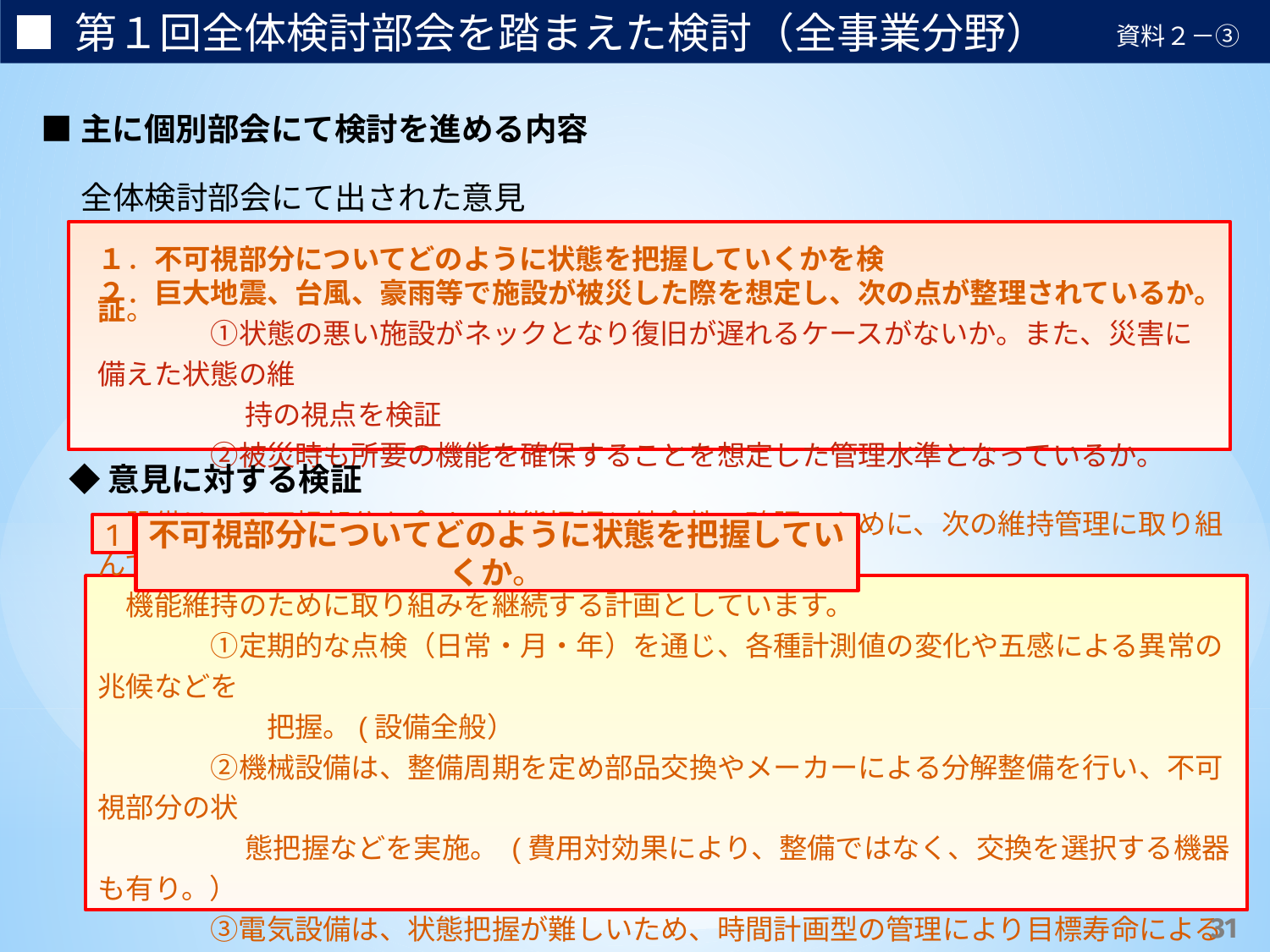

■ 第１回全体検討部会を踏まえた検討（全事業分野）
資料２－③

■主に個別部会にて検討を進める内容
全体検討部会にて出された意見
１．不可視部分についてどのように状態を把握していくかを検証。

２．巨大地震、台風、豪雨等で施設が被災した際を想定し、次の点が整理されているか。
　　　　①状態の悪い施設がネックとなり復旧が遅れるケースがないか。また、災害に備えた状態の維
　　　　　 持の視点を検証
　　　　②被災時も所要の機能を確保することを想定した管理水準となっているか。

◆意見に対する検証
不可視部分についてどのように状態を把握していくか。
1
　設備は、不可視部分を含めて状態把握と健全性の確認のために、次の維持管理に取り組んでおり、
　機能維持のために取り組みを継続する計画としています。
　　　　①定期的な点検（日常・月・年）を通じ、各種計測値の変化や五感による異常の兆候などを
　　　　　　把握。(設備全般）
　　　　②機械設備は、整備周期を定め部品交換やメーカーによる分解整備を行い、不可視部分の状
　　　　 　態把握などを実施。 (費用対効果により、整備ではなく、交換を選択する機器も有り。）
　　　　③電気設備は、状態把握が難しいため、時間計画型の管理により目標寿命による更新を実施。
31